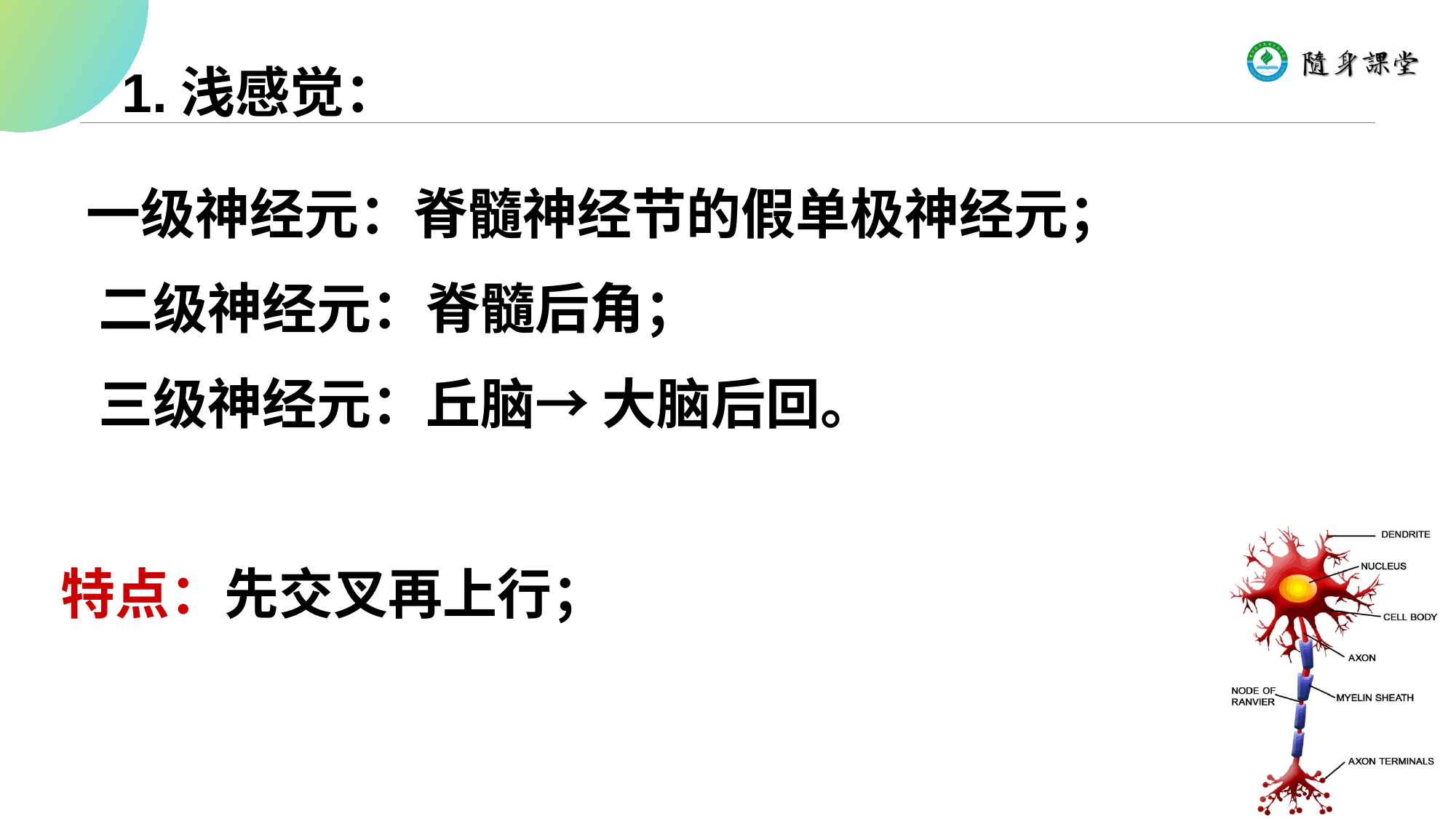

1.浅感觉：
 一级神经元：脊髓神经节的假单极神经元；
  二级神经元：脊髓后角；
  三级神经元：丘脑→ 大脑后回。
特点：先交叉再上行；